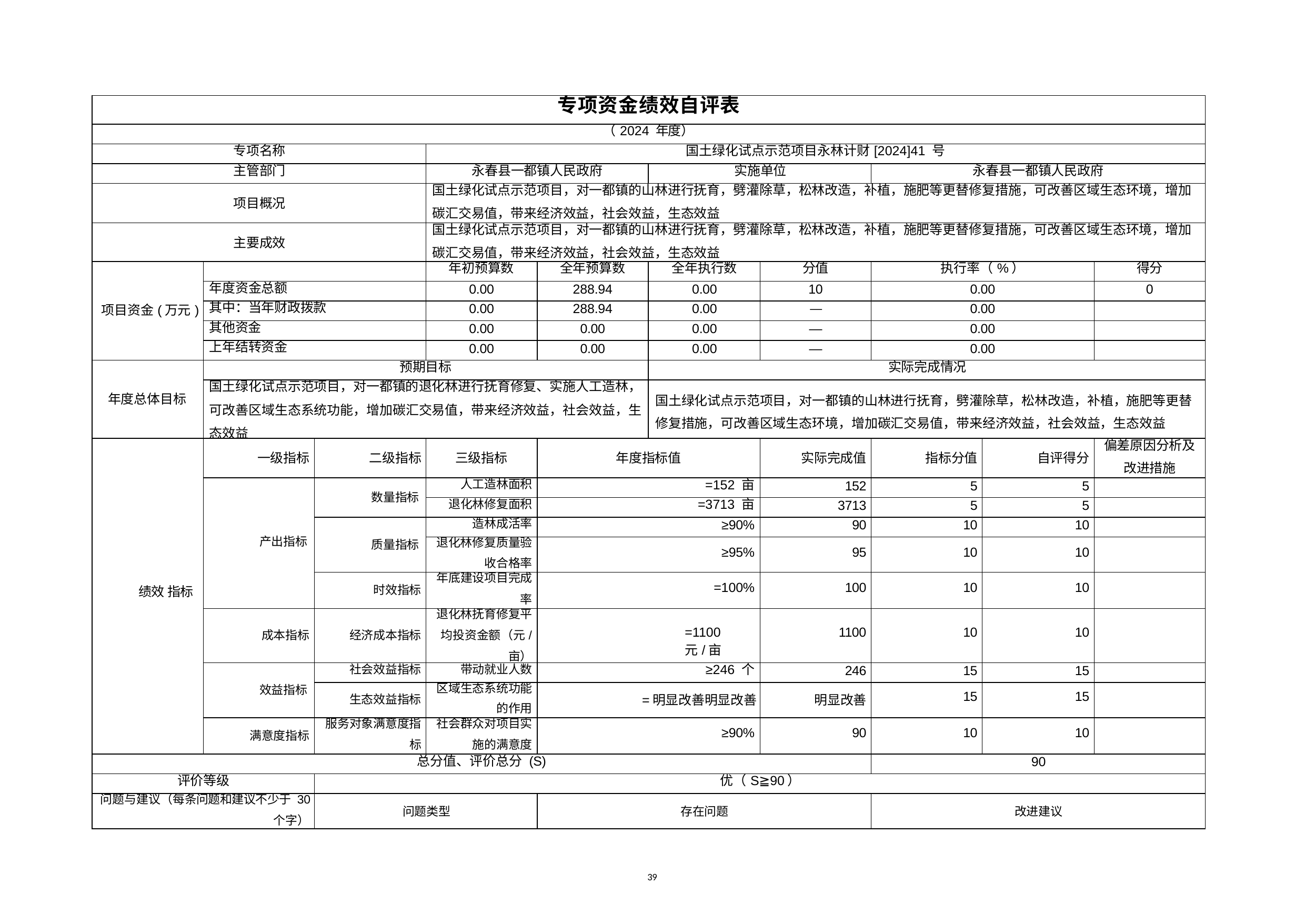

| 专项资金绩效自评表 |  |  |  |  |  |  |  |  |  |
| --- | --- | --- | --- | --- | --- | --- | --- | --- | --- |
| （2024 年度） |  |  |  |  |  |  |  |  |  |
| 专项名称 |  |  | 国土绿化试点示范项目永林计财[2024]41 号 |  |  |  |  |  |  |
| 主管部门 |  |  | 永春县一都镇人民政府 |  | 实施单位 |  | 永春县一都镇人民政府 |  |  |
| 项目概况 |  |  | 国土绿化试点示范项目，对一都镇的山林进行抚育，劈灌除草，松林改造，补植，施肥等更替修复措施，可改善区域生态环境，增加 碳汇交易值，带来经济效益，社会效益，生态效益 |  |  |  |  |  |  |
| 主要成效 |  |  | 国土绿化试点示范项目，对一都镇的山林进行抚育，劈灌除草，松林改造，补植，施肥等更替修复措施，可改善区域生态环境，增加 碳汇交易值，带来经济效益，社会效益，生态效益 |  |  |  |  |  |  |
| 项目资金(万元) |  |  | 年初预算数 | 全年预算数 | 全年执行数 | 分值 | 执行率（%） |  | 得分 |
|  | 年度资金总额 |  | 0.00 | 288.94 | 0.00 | 10 | 0.00 |  | 0 |
|  | 其中：当年财政拨款 |  | 0.00 | 288.94 | 0.00 | — | 0.00 |  |  |
|  | 其他资金 |  | 0.00 | 0.00 | 0.00 | — | 0.00 |  |  |
|  | 上年结转资金 |  | 0.00 | 0.00 | 0.00 | — | 0.00 |  |  |
| 年度总体目标 | 预期目标 |  |  |  | 实际完成情况 |  |  |  |  |
|  | 国土绿化试点示范项目，对一都镇的退化林进行抚育修复、实施人工造林， 可改善区域生态系统功能，增加碳汇交易值，带来经济效益，社会效益，生态效益 |  |  |  | 国土绿化试点示范项目，对一都镇的山林进行抚育，劈灌除草，松林改造，补植，施肥等更替修复措施，可改善区域生态环境，增加碳汇交易值，带来经济效益，社会效益，生态效益 |  |  |  |  |
| 绩效 指标 | 一级指标 | 二级指标 | 三级指标 | 年度指标值 |  | 实际完成值 | 指标分值 | 自评得分 | 偏差原因分析及 改进措施 |
|  | 产出指标 | 数量指标 | 人工造林面积 | =152 亩 |  | 152 | 5 | 5 |  |
|  |  |  | 退化林修复面积 | =3713 亩 |  | 3713 | 5 | 5 |  |
|  |  | 质量指标 | 造林成活率 | ≥90% |  | 90 | 10 | 10 |  |
|  |  |  | 退化林修复质量验 收合格率 | ≥95% |  | 95 | 10 | 10 |  |
|  |  | 时效指标 | 年底建设项目完成 率 | =100% |  | 100 | 10 | 10 |  |
|  | 成本指标 | 经济成本指标 | 退化林抚育修复平 均投资金额（元/ 亩） | =1100 元/亩 |  | 1100 | 10 | 10 |  |
|  | 效益指标 | 社会效益指标 | 带动就业人数 | ≥246 个 |  | 246 | 15 | 15 |  |
|  |  | 生态效益指标 | 区域生态系统功能 的作用 | =明显改善明显改善 |  | 明显改善 | 15 | 15 |  |
|  | 满意度指标 | 服务对象满意度指 标 | 社会群众对项目实 施的满意度 | ≥90% |  | 90 | 10 | 10 |  |
| 总分值、评价总分 (S) |  |  |  |  |  |  | 90 |  |  |
| 评价等级 |  | 优（S≧90） |  |  |  |  |  |  |  |
| 问题与建议（每条问题和建议不少于 30 个字） |  | 问题类型 |  | 存在问题 |  |  | 改进建议 |  |  |
39